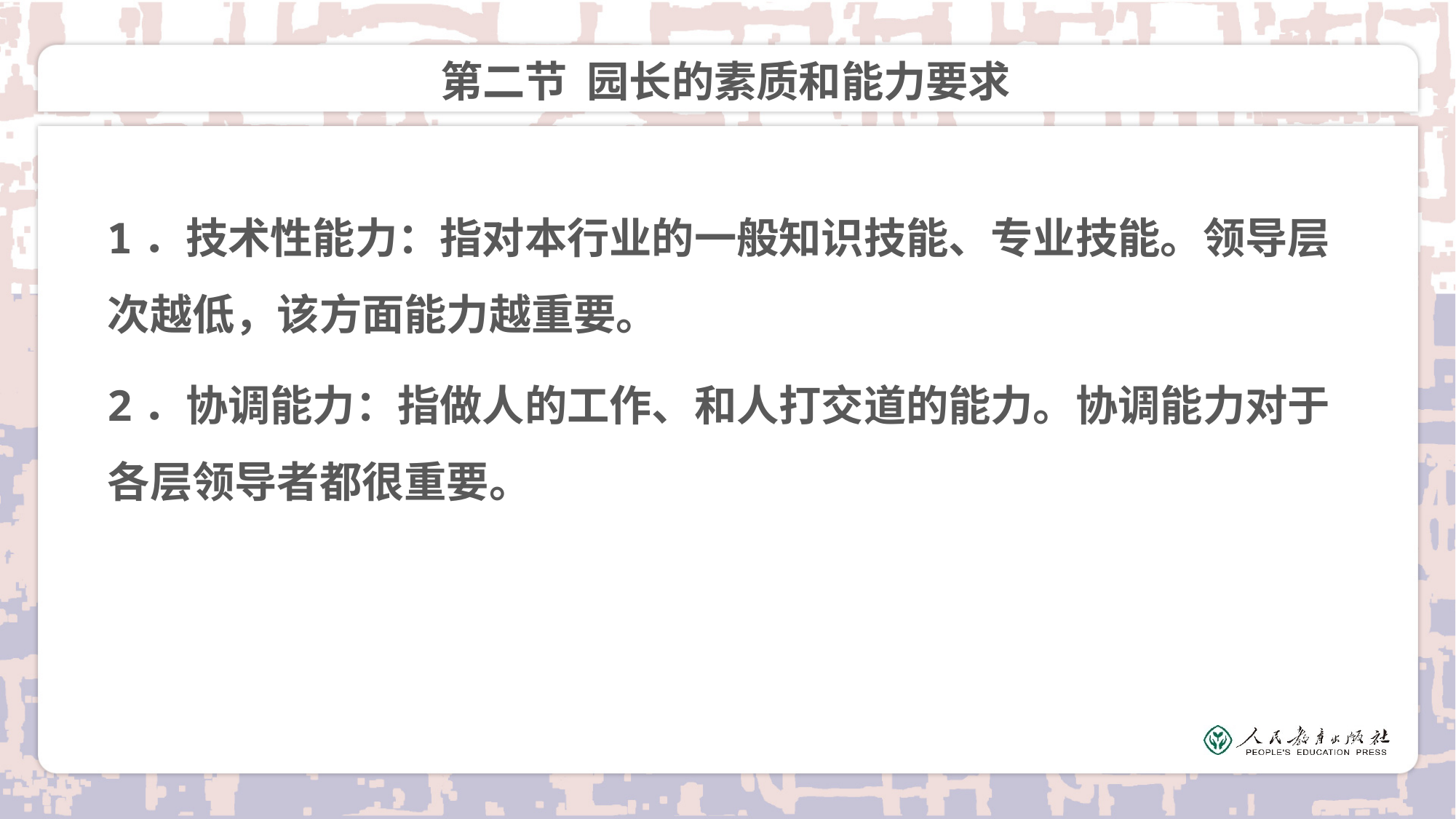

# 第二节  园长的素质和能力要求
1．技术性能力：指对本行业的一般知识技能、专业技能。领导层次越低，该方面能力越重要。
2．协调能力：指做人的工作、和人打交道的能力。协调能力对于各层领导者都很重要。